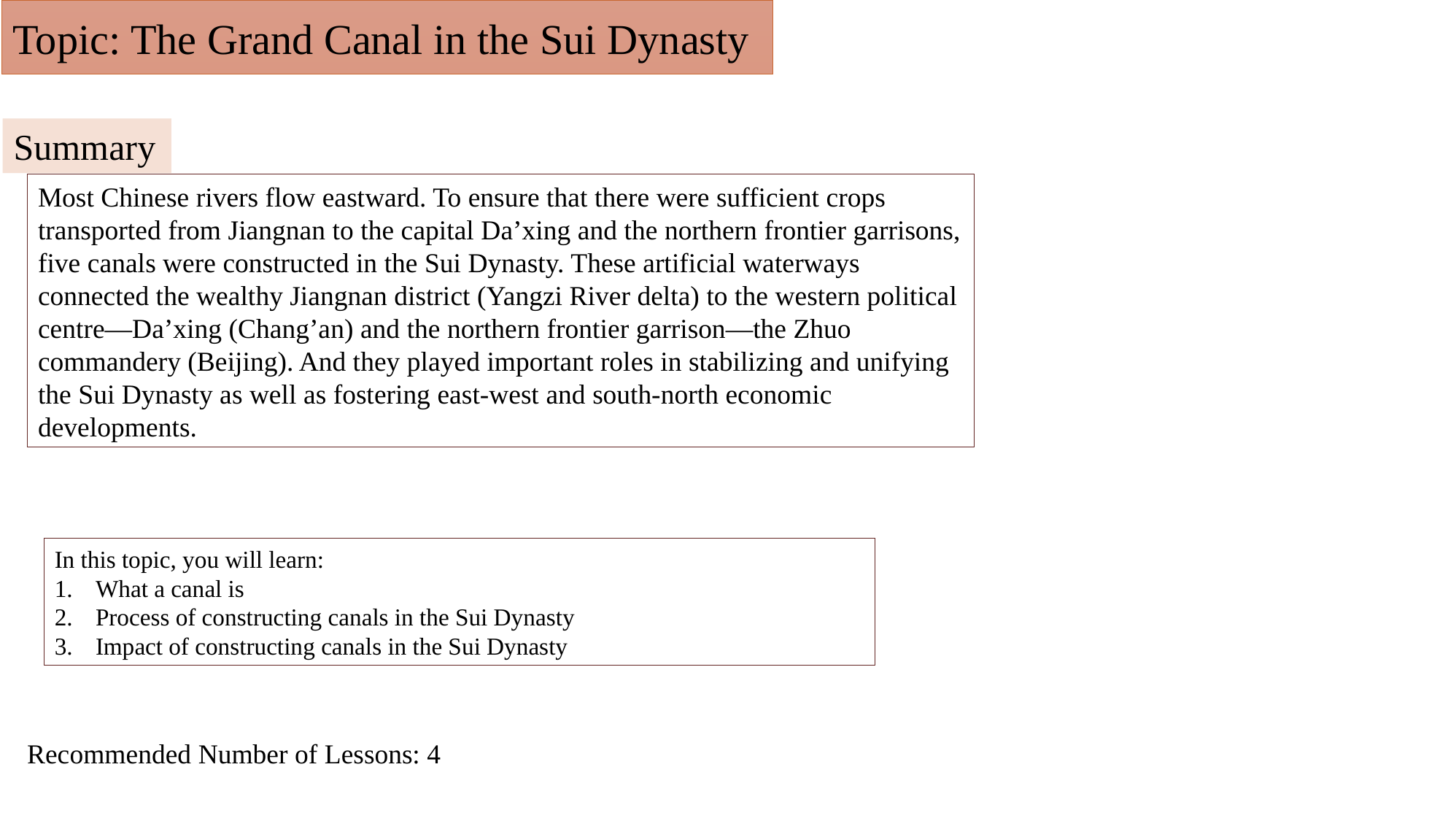

Topic: The Grand Canal in the Sui Dynasty
Summary
Most Chinese rivers flow eastward. To ensure that there were sufficient crops transported from Jiangnan to the capital Da’xing and the northern frontier garrisons, five canals were constructed in the Sui Dynasty. These artificial waterways connected the wealthy Jiangnan district (Yangzi River delta) to the western political centre—Da’xing (Chang’an) and the northern frontier garrison—the Zhuo commandery (Beijing). And they played important roles in stabilizing and unifying the Sui Dynasty as well as fostering east-west and south-north economic developments.
In this topic, you will learn:
What a canal is
Process of constructing canals in the Sui Dynasty
Impact of constructing canals in the Sui Dynasty
Recommended Number of Lessons: 4
孝文帝像（百度百科）